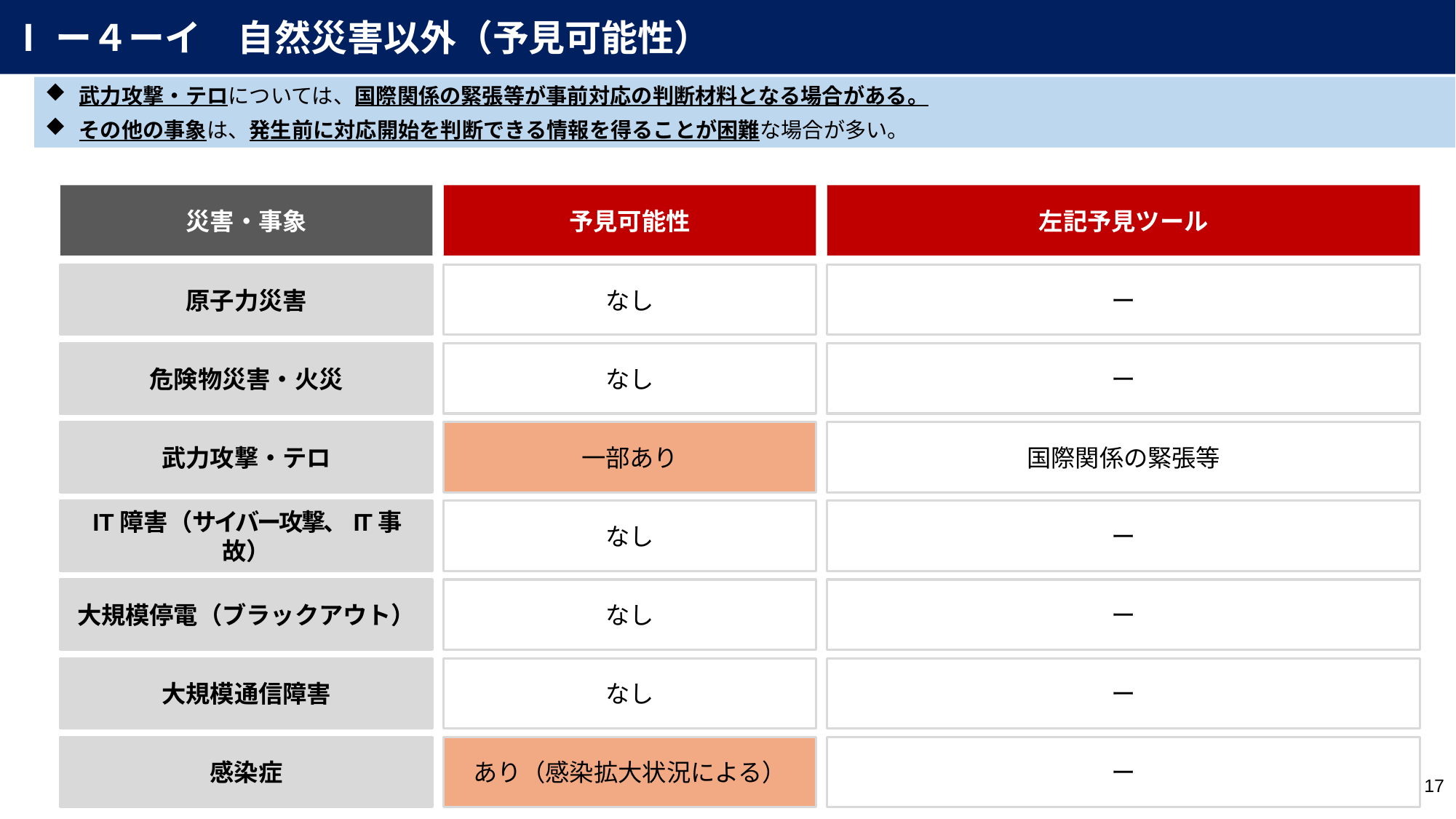

Ⅰー４ーイ　自然災害以外（予見可能性）
武力攻撃・テロについては、国際関係の緊張等が事前対応の判断材料となる場合がある。
その他の事象は、発生前に対応開始を判断できる情報を得ることが困難な場合が多い。
予見可能性
左記予見ツール
災害・事象
なし
ー
原子力災害
なし
ー
危険物災害・火災
一部あり
国際関係の緊張等
武力攻撃・テロ
なし
ー
IT障害（サイバー攻撃、IT事故）
なし
ー
大規模停電（ブラックアウト）
なし
ー
大規模通信障害
あり（感染拡大状況による）
ー
感染症
17